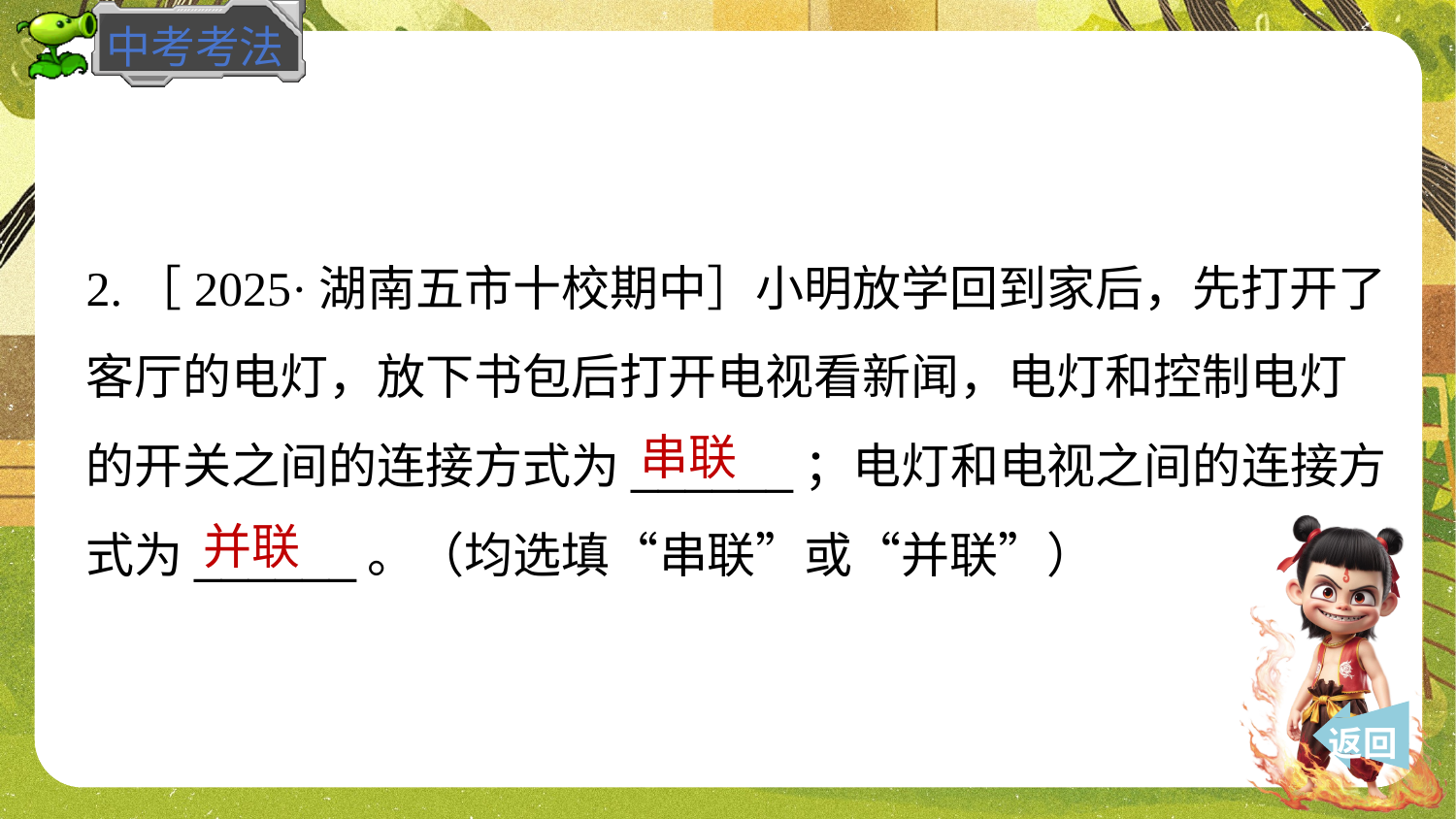

2.［2025·湖南五市十校期中］小明放学回到家后，先打开了
客厅的电灯，放下书包后打开电视看新闻，电灯和控制电灯
的开关之间的连接方式为______；电灯和电视之间的连接方
式为______。（均选填“串联”或“并联”）
串联
并联
 返回